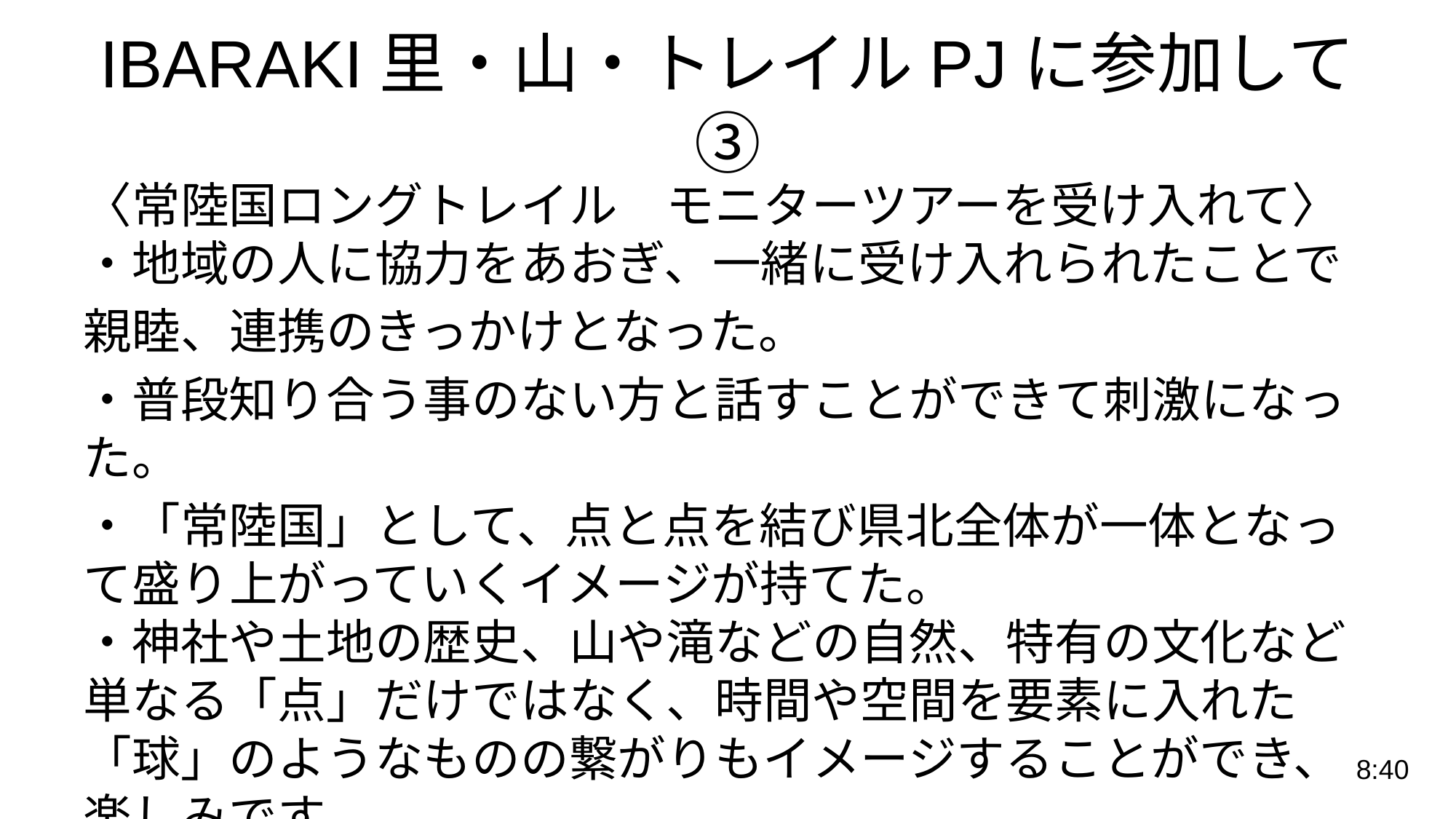

# IBARAKI里・山・トレイルPJに参加して③
〈常陸国ロングトレイル　モニターツアーを受け入れて〉
・地域の人に協力をあおぎ、一緒に受け入れられたことで
親睦、連携のきっかけとなった。
・普段知り合う事のない方と話すことができて刺激になった。
・「常陸国」として、点と点を結び県北全体が一体となって盛り上がっていくイメージが持てた。
・神社や土地の歴史、山や滝などの自然、特有の文化など
単なる「点」だけではなく、時間や空間を要素に入れた「球」のようなものの繋がりもイメージすることができ、楽しみです。

8:40